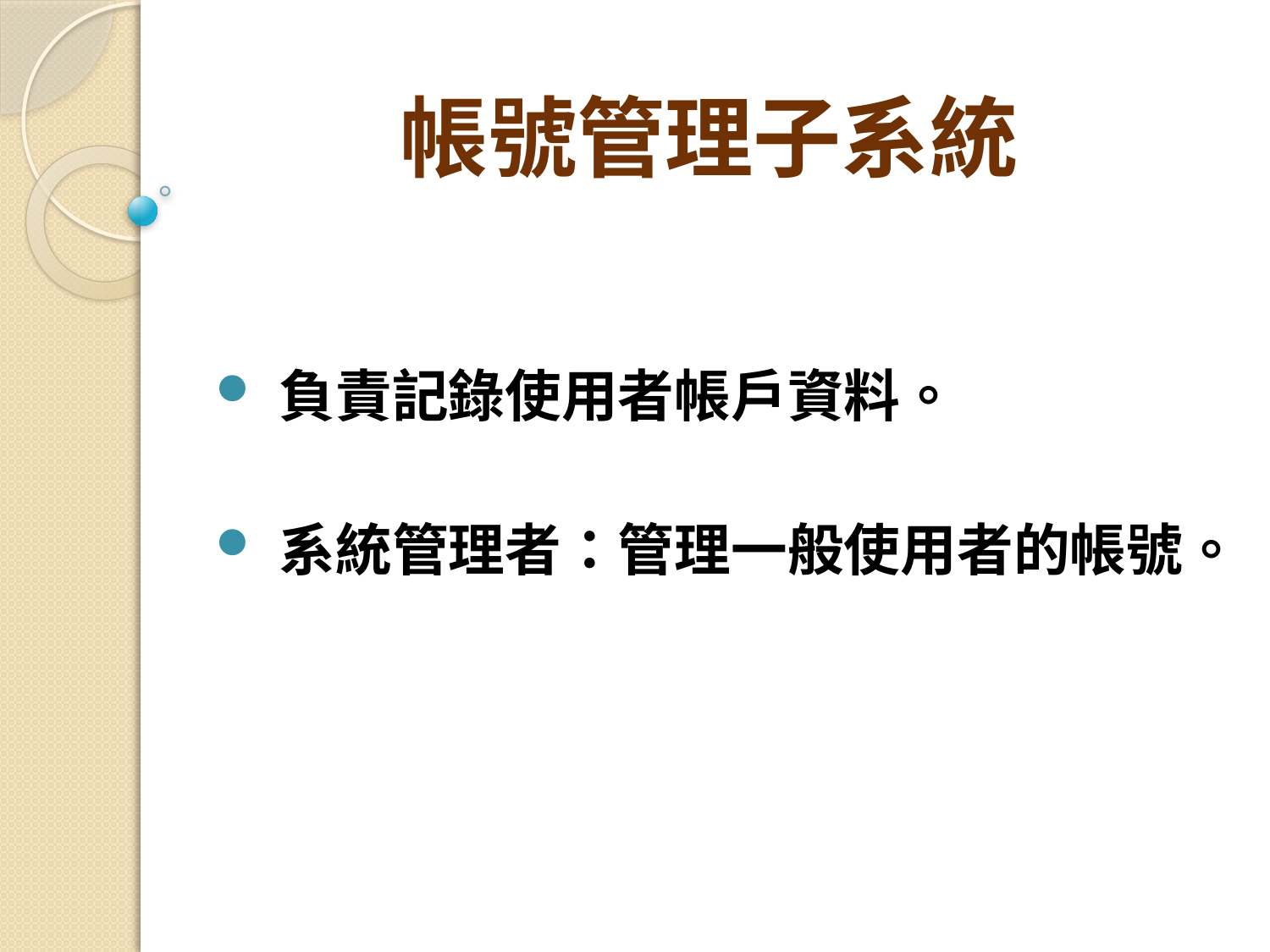

# 帳號管理子系統
負責記錄使用者帳戶資料。

系統管理者：管理一般使用者的帳號。